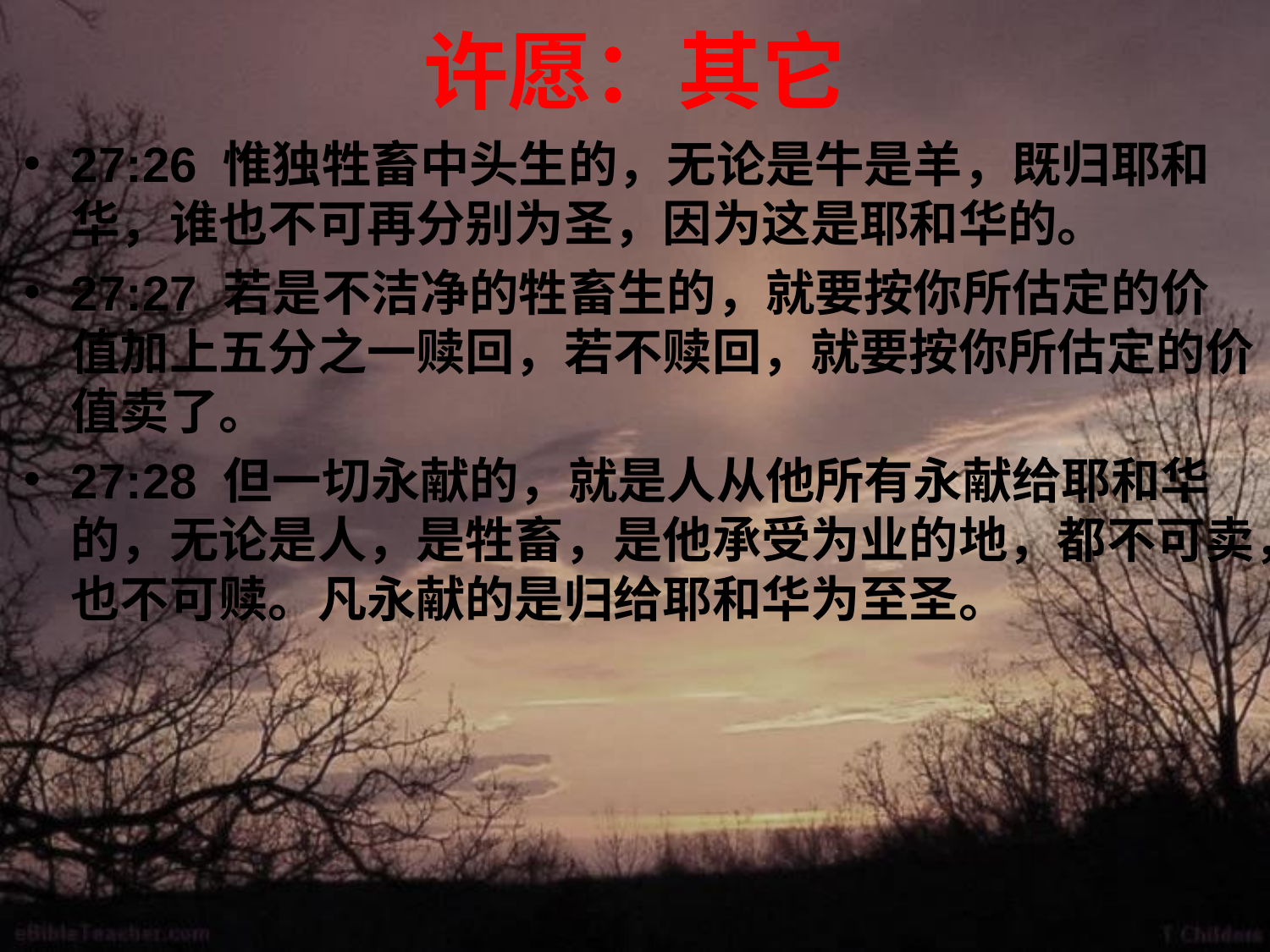

# 许愿：其它
27:26 惟独牲畜中头生的，无论是牛是羊，既归耶和华，谁也不可再分别为圣，因为这是耶和华的。
27:27 若是不洁净的牲畜生的，就要按你所估定的价值加上五分之一赎回，若不赎回，就要按你所估定的价值卖了。
27:28 但一切永献的，就是人从他所有永献给耶和华的，无论是人，是牲畜，是他承受为业的地，都不可卖，也不可赎。凡永献的是归给耶和华为至圣。